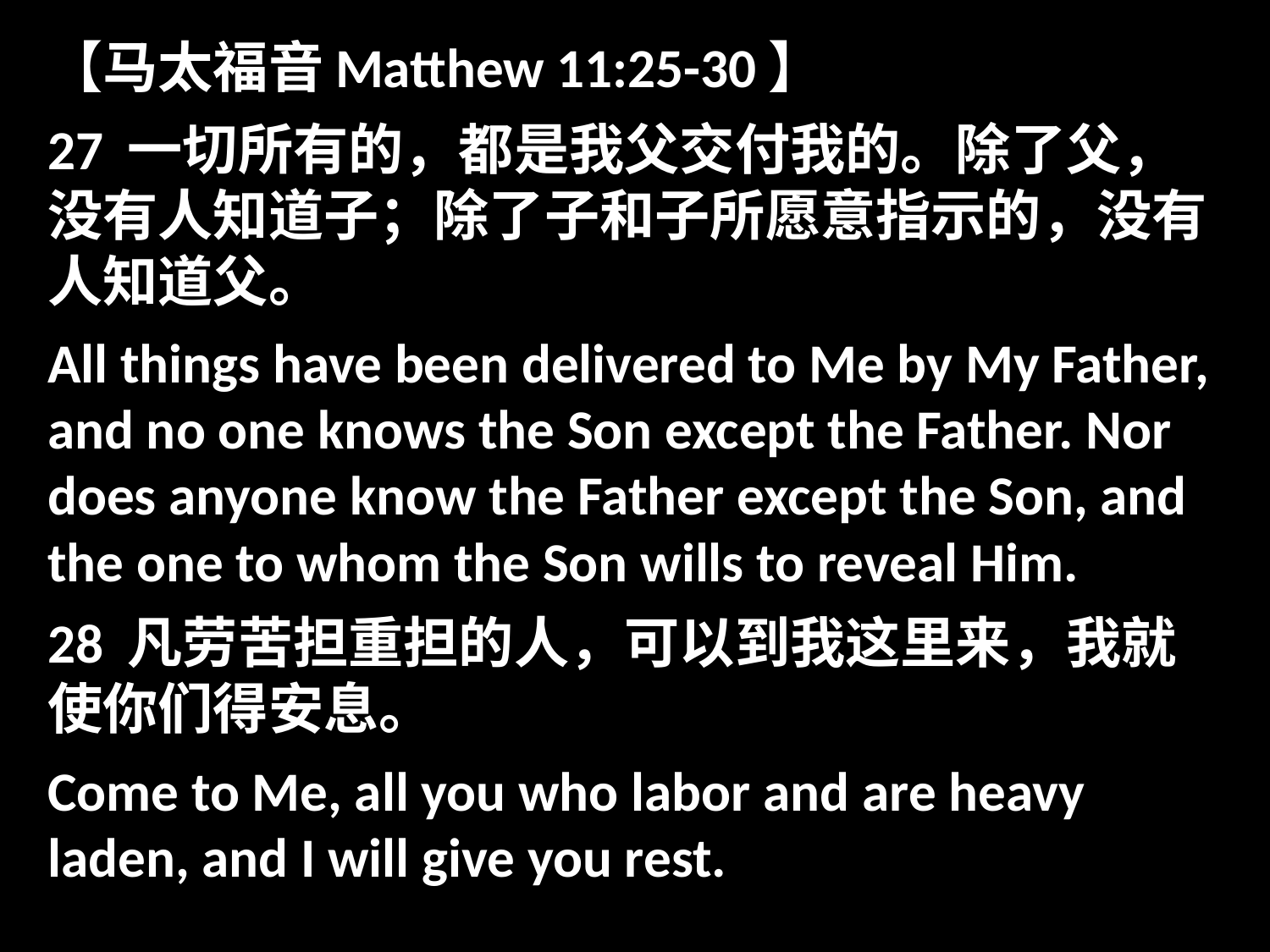

【马太福音Matthew 11:25-30】
27 一切所有的，都是我父交付我的。除了父，没有人知道子；除了子和子所愿意指示的，没有人知道父。
All things have been delivered to Me by My Father, and no one knows the Son except the Father. Nor does anyone know the Father except the Son, and the one to whom the Son wills to reveal Him.
28 凡劳苦担重担的人，可以到我这里来，我就使你们得安息。
Come to Me, all you who labor and are heavy laden, and I will give you rest.